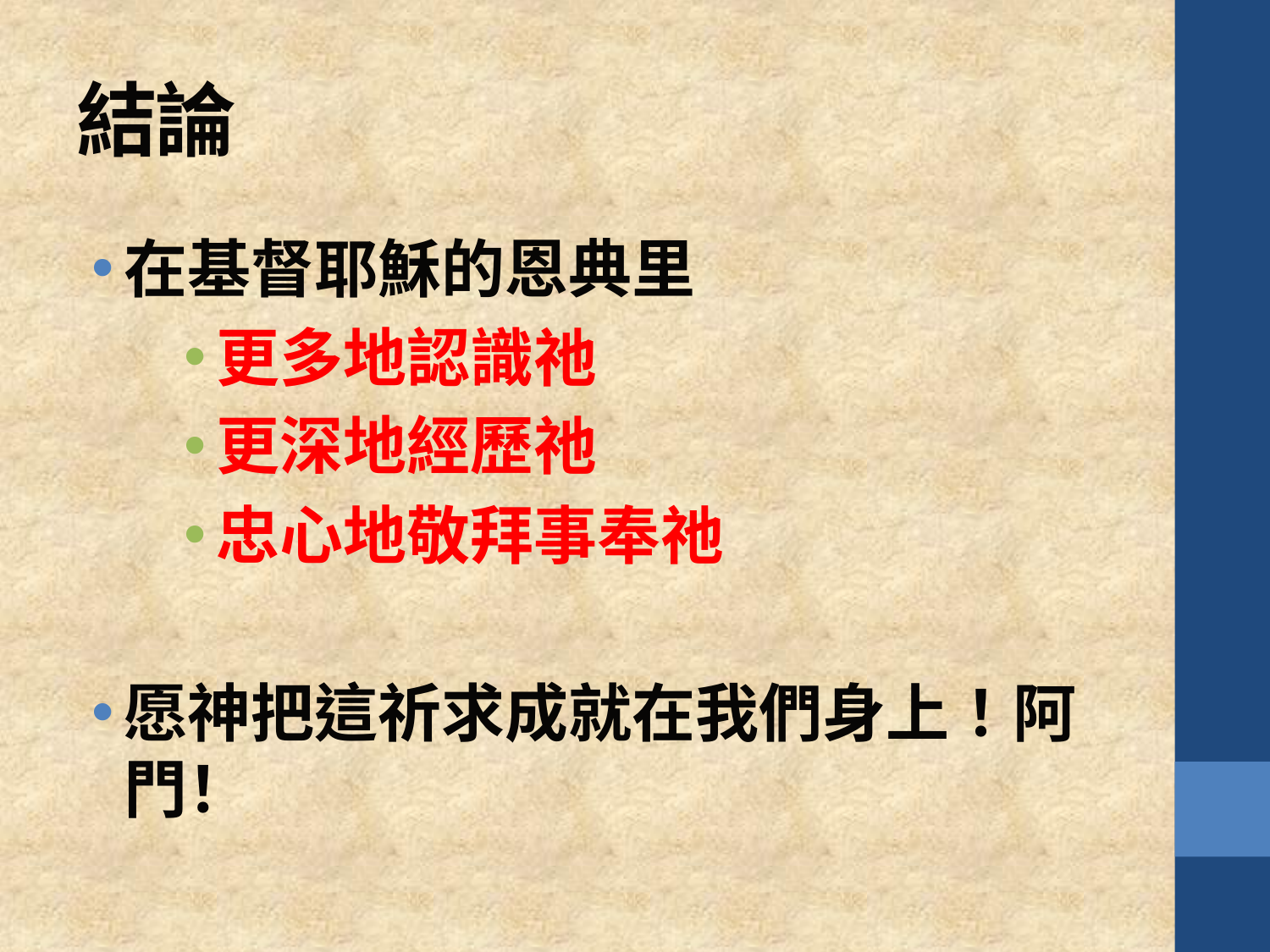

# 結論
在基督耶穌的恩典里
更多地認識祂
更深地經歷祂
忠心地敬拜事奉祂

愿神把這祈求成就在我們身上！阿門！